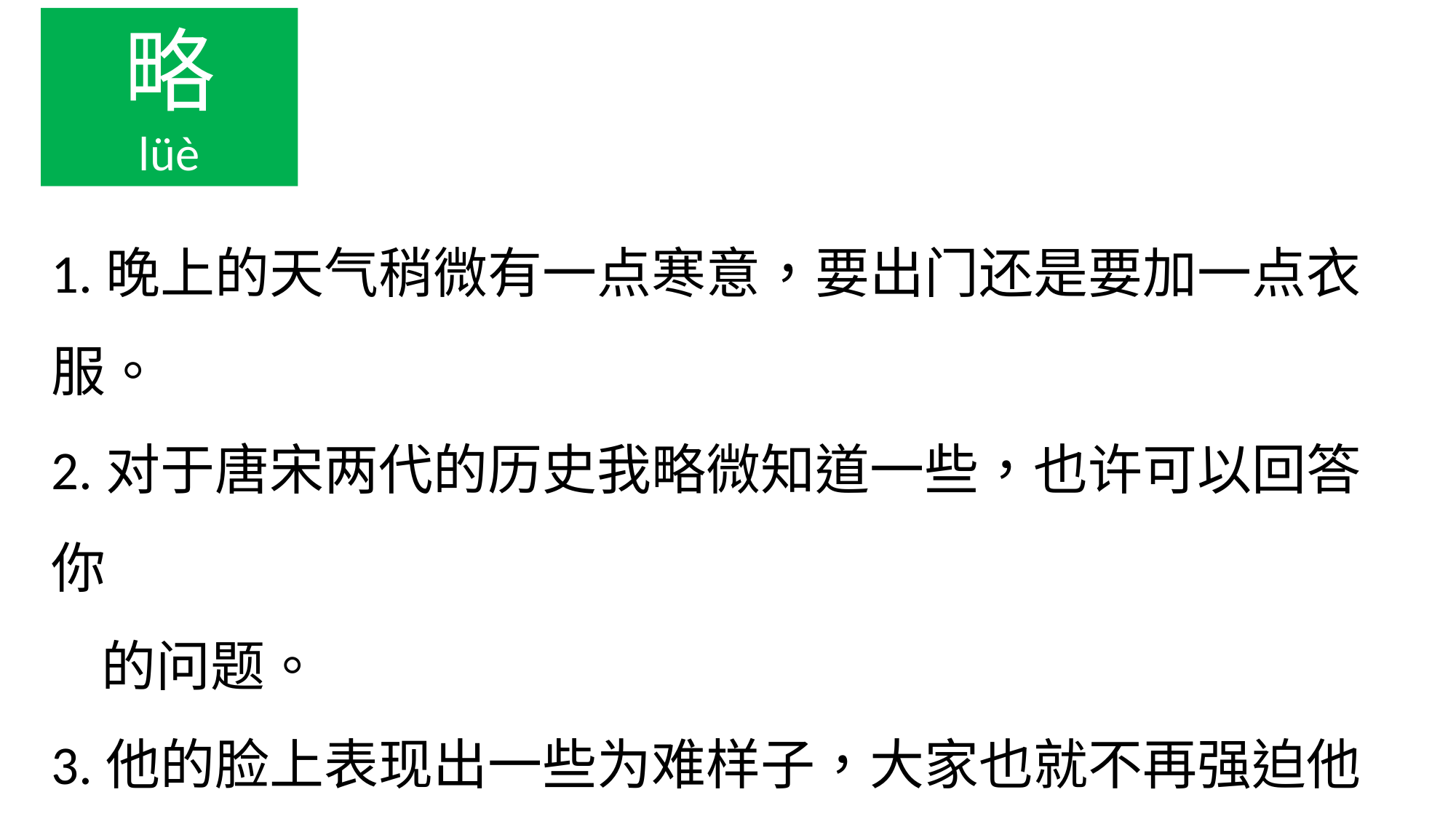

略
        lüè
1.晚上的天气稍微有一点寒意，要出门还是要加一点衣服。
2.对于唐宋两代的历史我略微知道一些，也许可以回答你
   的问题。
3.他的脸上表现出一些为难样子，大家也就不再强迫他了
4.昨天晚上我喝的咖啡有点ㄦ太浓了，搞得我没睡好觉。
5.爷爷奶奶的心是好的，只是思想观念有些陈旧罢了。